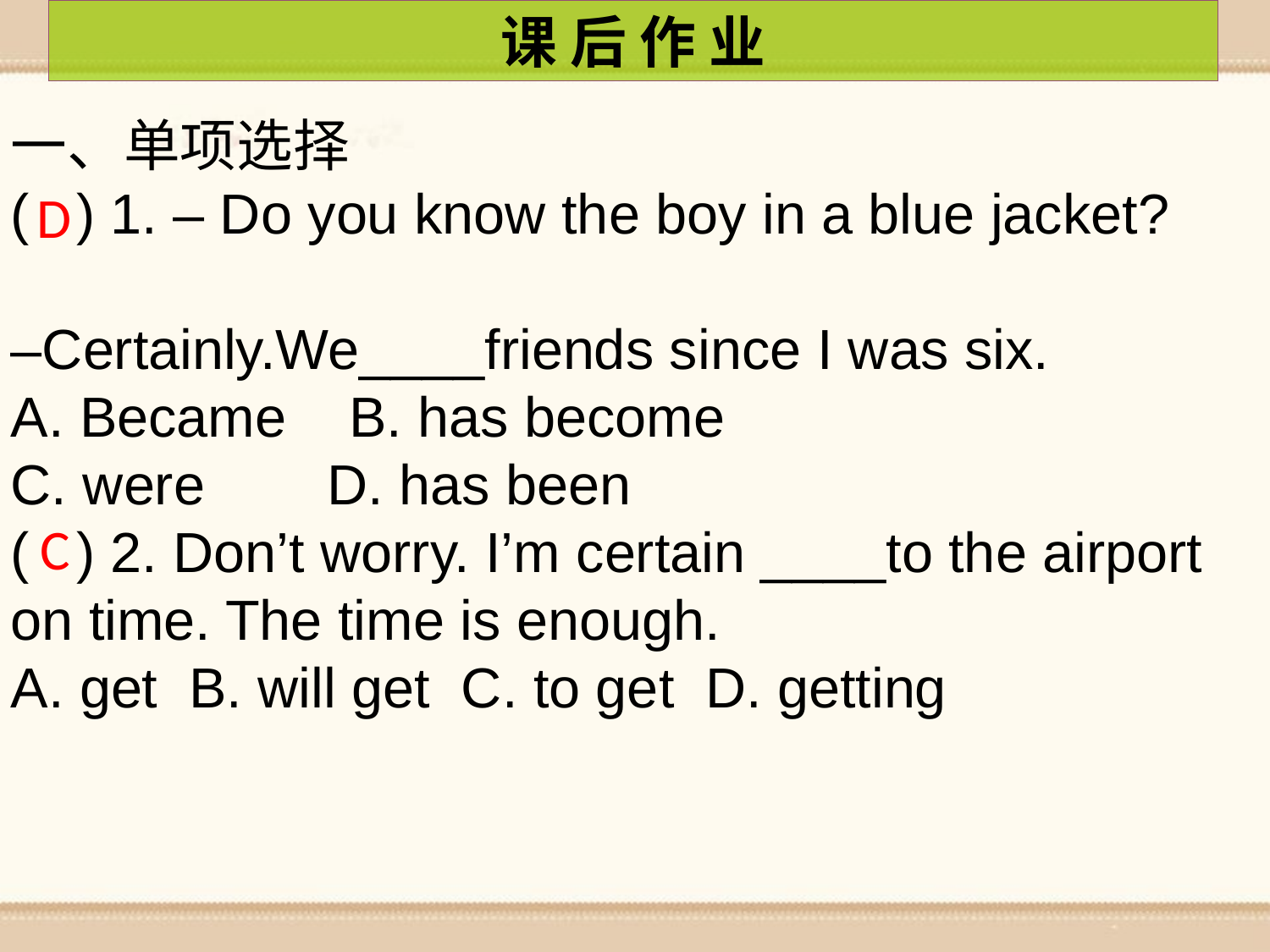

课 后 作 业
一、单项选择
(   ) 1. – Do you know the boy in a blue jacket?
–Certainly.We____friends since I was six.
A. Became    B. has become
C. were 	    D. has been
(   ) 2. Don’t worry. I’m certain ____to the airport on time. The time is enough.
A. get  B. will get  C. to get  D. getting
D
C